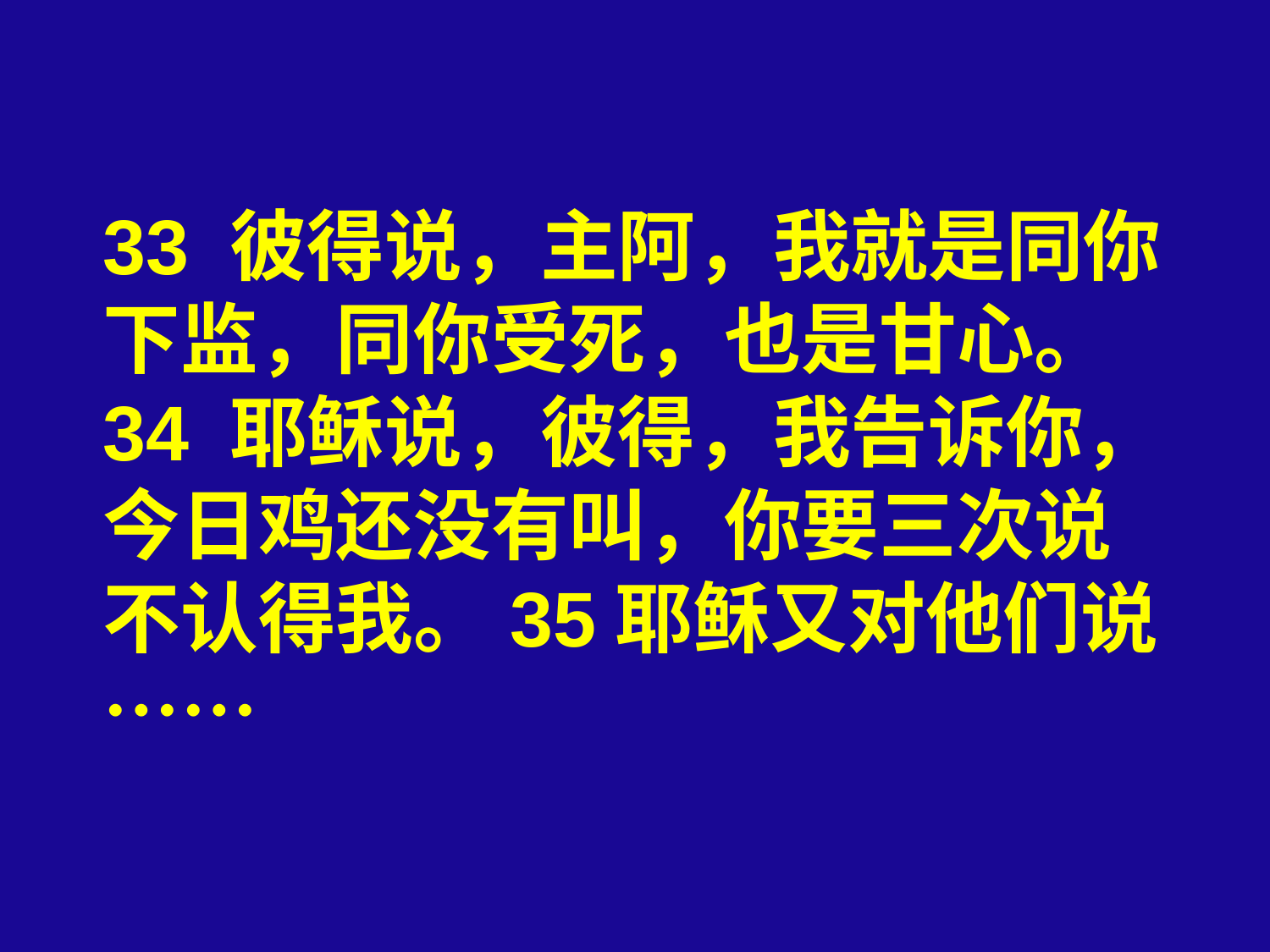

# 33 彼得说，主阿，我就是同你下监，同你受死，也是甘心。 34 耶稣说，彼得，我告诉你，今日鸡还没有叫，你要三次说不认得我。35耶稣又对他们说 ……